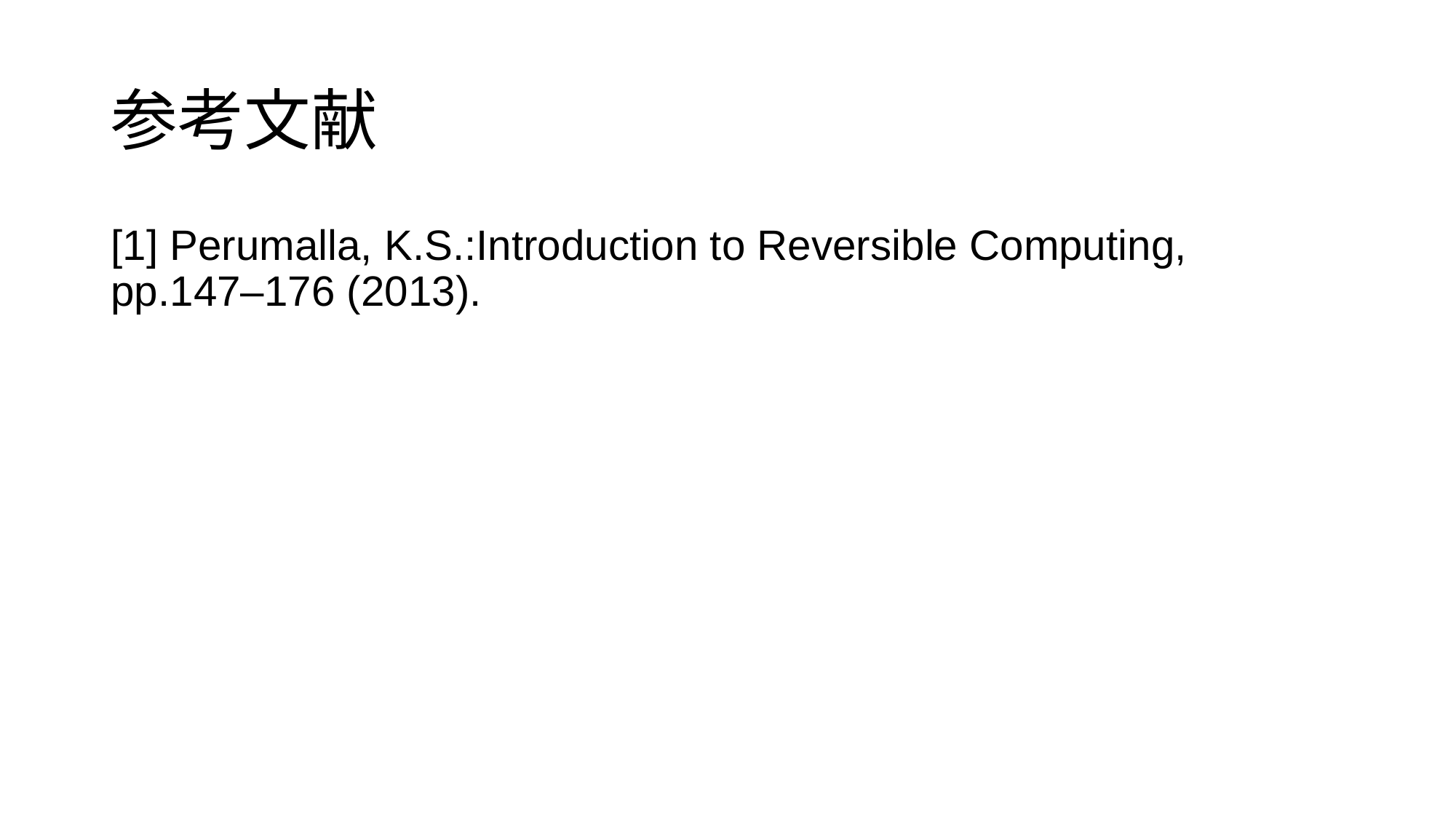

# 参考文献
[1] Perumalla, K.S.:Introduction to Reversible Computing, pp.147–176 (2013).